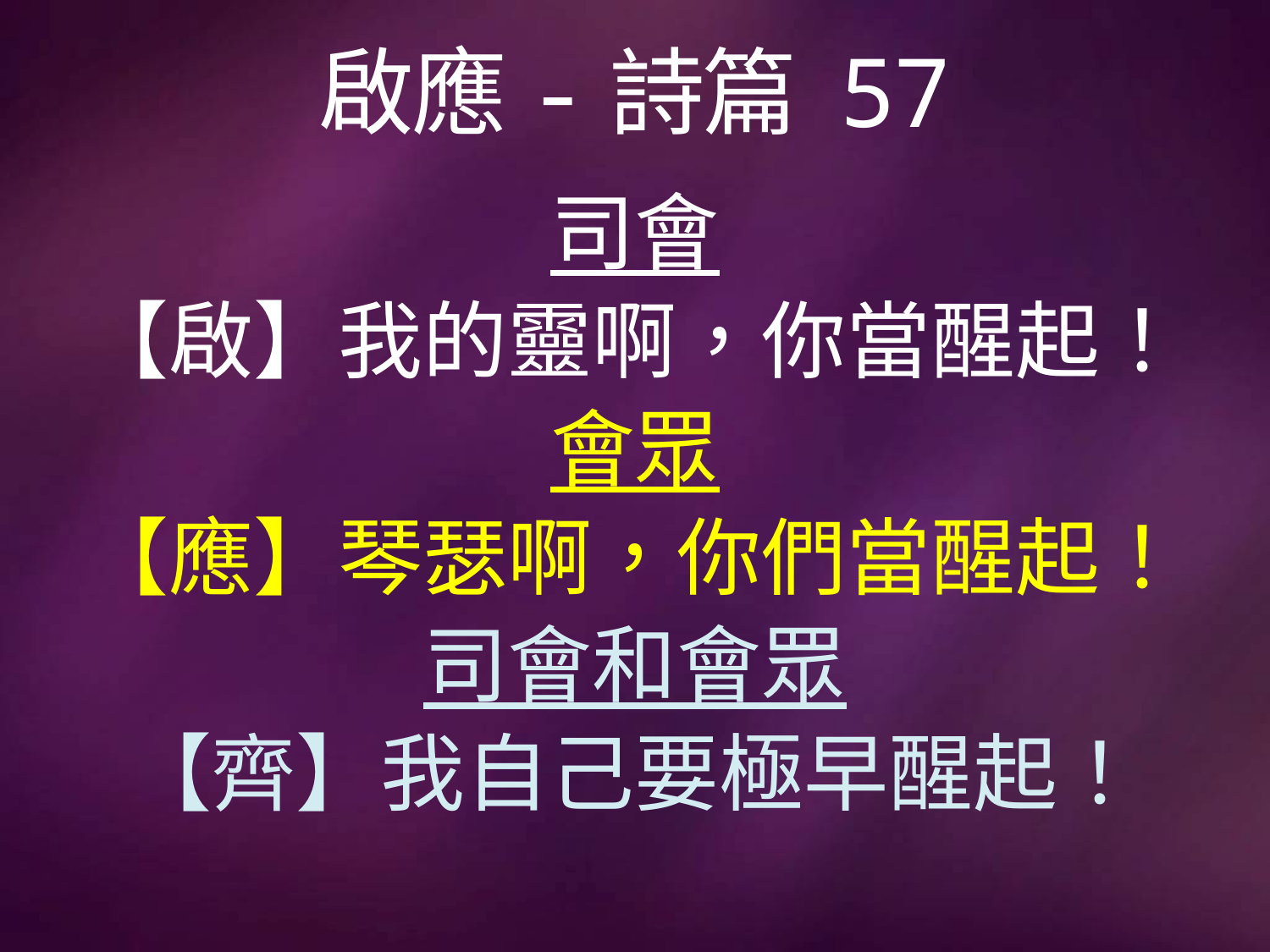

# 啟應-詩篇 57
司會
【啟】我的靈啊，你當醒起！
會眾
【應】琴瑟啊，你們當醒起！
司會和會眾
【齊】我自己要極早醒起！